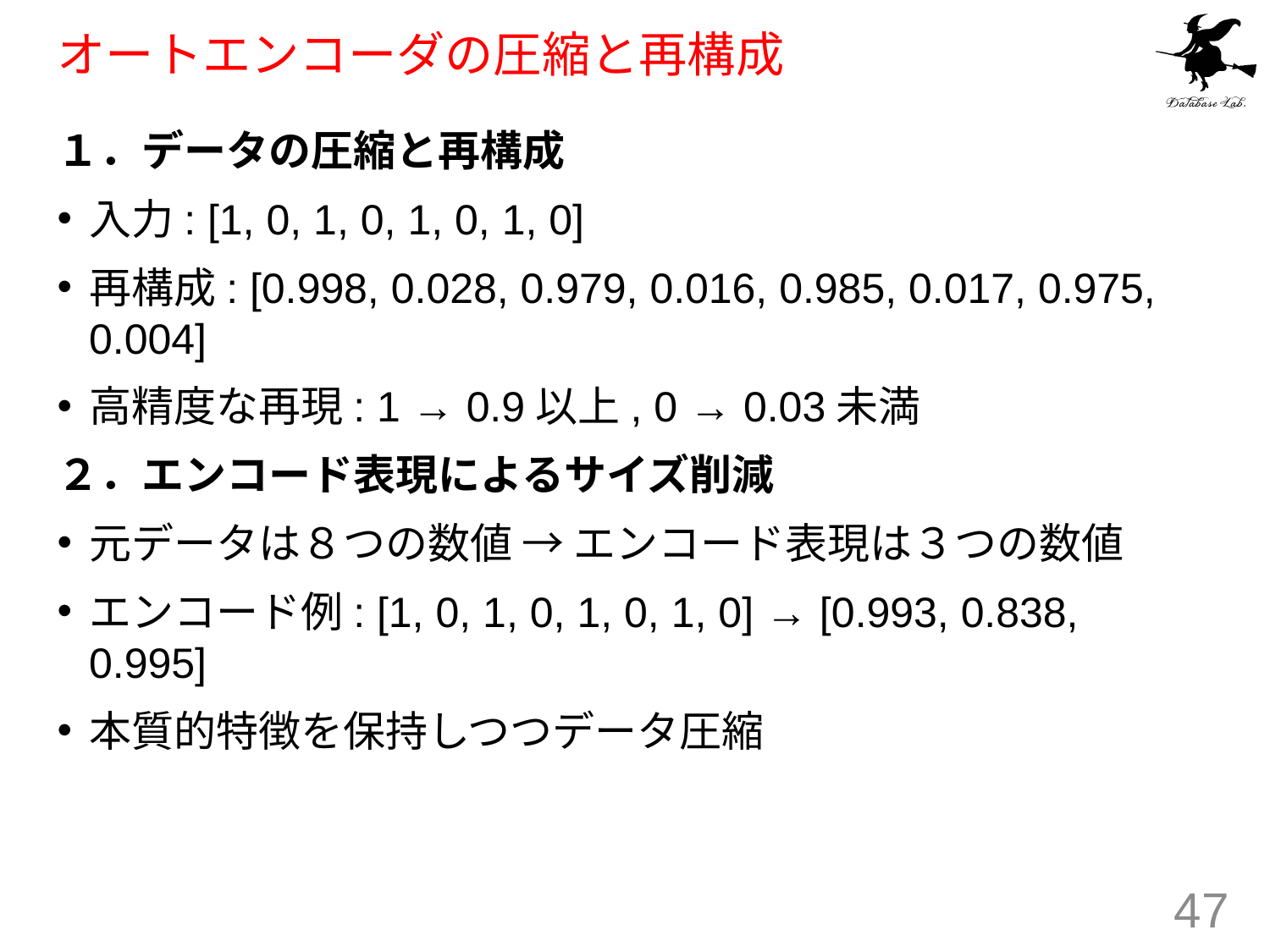

# オートエンコーダの圧縮と再構成
１．データの圧縮と再構成
入力: [1, 0, 1, 0, 1, 0, 1, 0]
再構成: [0.998, 0.028, 0.979, 0.016, 0.985, 0.017, 0.975, 0.004]
高精度な再現: 1 → 0.9以上, 0 → 0.03未満
２．エンコード表現によるサイズ削減
元データは８つの数値 → エンコード表現は３つの数値
エンコード例: [1, 0, 1, 0, 1, 0, 1, 0] → [0.993, 0.838, 0.995]
本質的特徴を保持しつつデータ圧縮
47